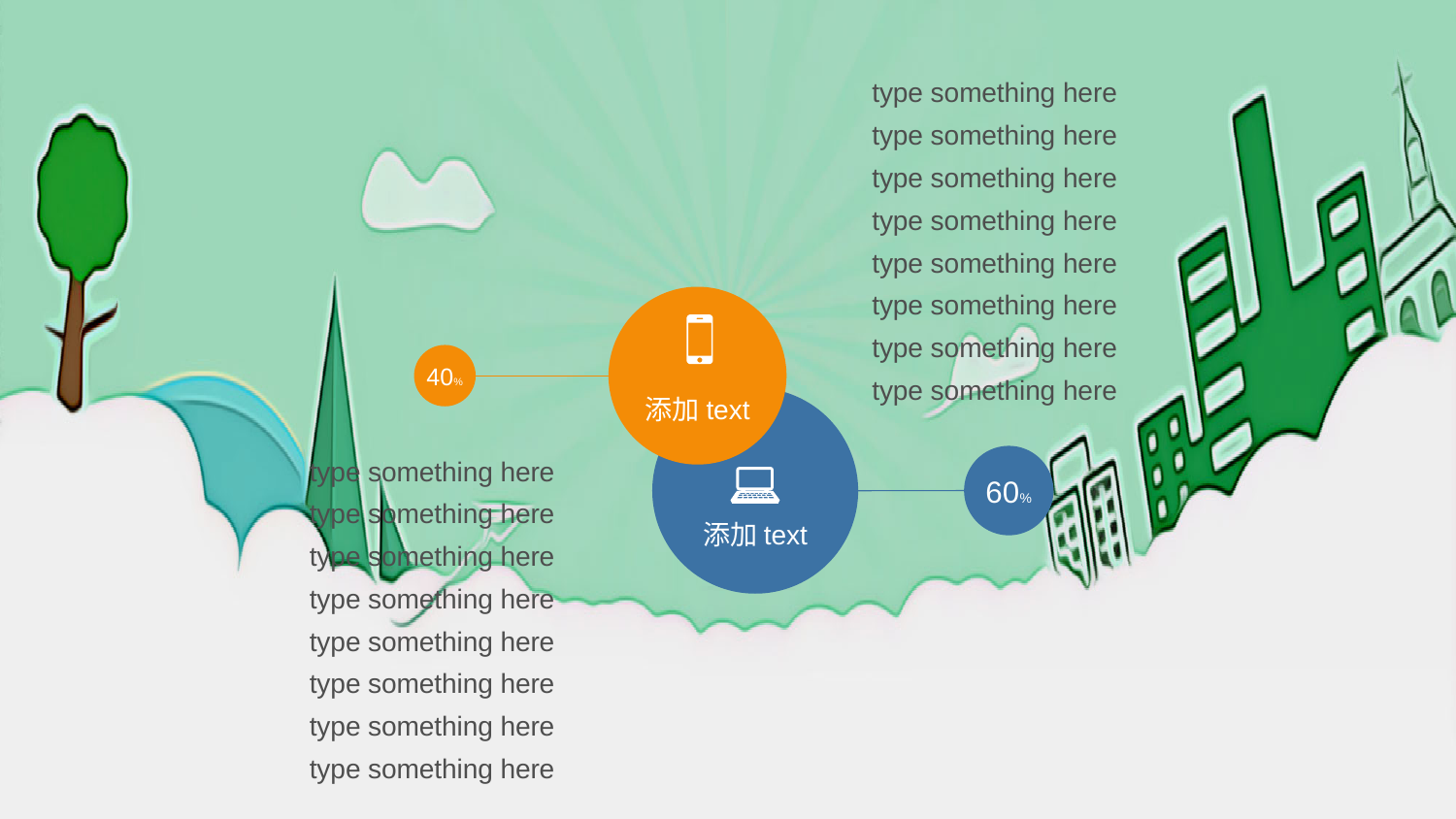

type something here type something here type something here type something here type something here type something here type something here type something here
添加text

40%
添加text
type something here type something here type something here type something here type something here type something here type something here type something here
60%